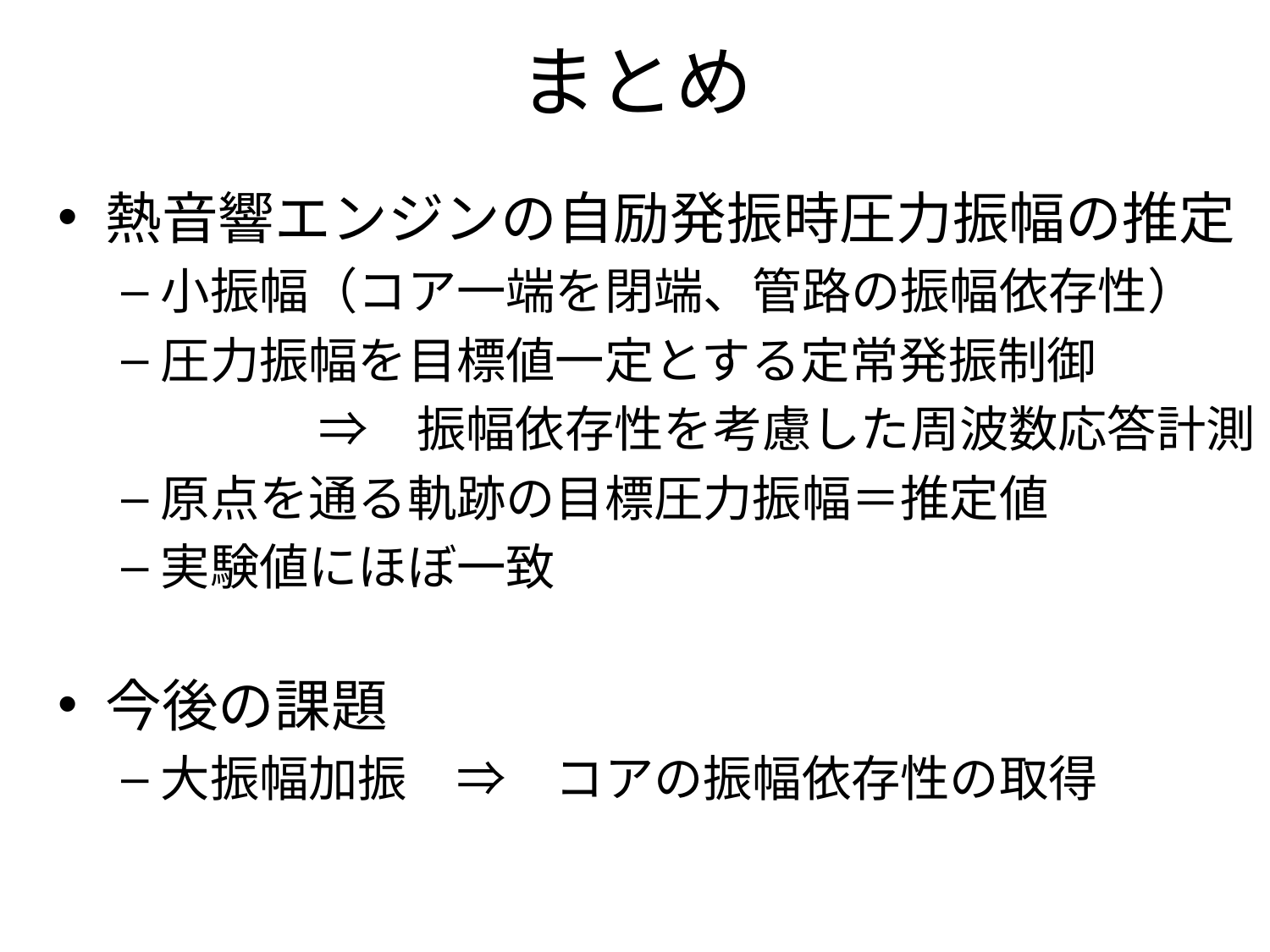

# まとめ
熱音響エンジンの自励発振時圧力振幅の推定
小振幅（コア一端を閉端、管路の振幅依存性）
圧力振幅を目標値一定とする定常発振制御
　　　　⇒　振幅依存性を考慮した周波数応答計測
原点を通る軌跡の目標圧力振幅＝推定値
実験値にほぼ一致

今後の課題
大振幅加振　⇒　コアの振幅依存性の取得